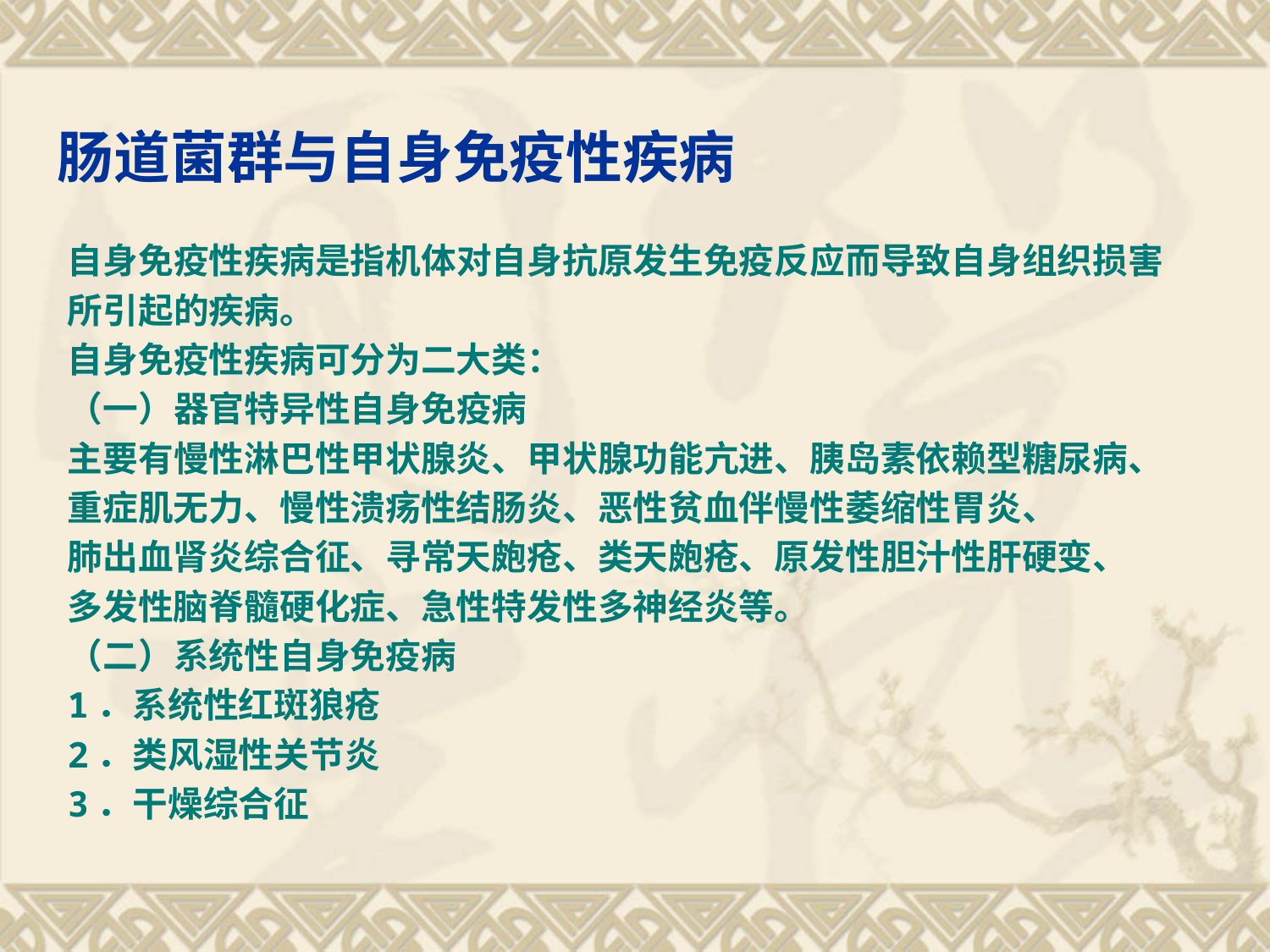

肠道菌群与自身免疫性疾病
自身免疫性疾病是指机体对自身抗原发生免疫反应而导致自身组织损害
所引起的疾病。
自身免疫性疾病可分为二大类：
（一）器官特异性自身免疫病
主要有慢性淋巴性甲状腺炎、甲状腺功能亢进、胰岛素依赖型糖尿病、
重症肌无力、慢性溃疡性结肠炎、恶性贫血伴慢性萎缩性胃炎、
肺出血肾炎综合征、寻常天皰疮、类天皰疮、原发性胆汁性肝硬变、
多发性脑脊髓硬化症、急性特发性多神经炎等。
（二）系统性自身免疫病
1．系统性红斑狼疮
2．类风湿性关节炎
3．干燥综合征